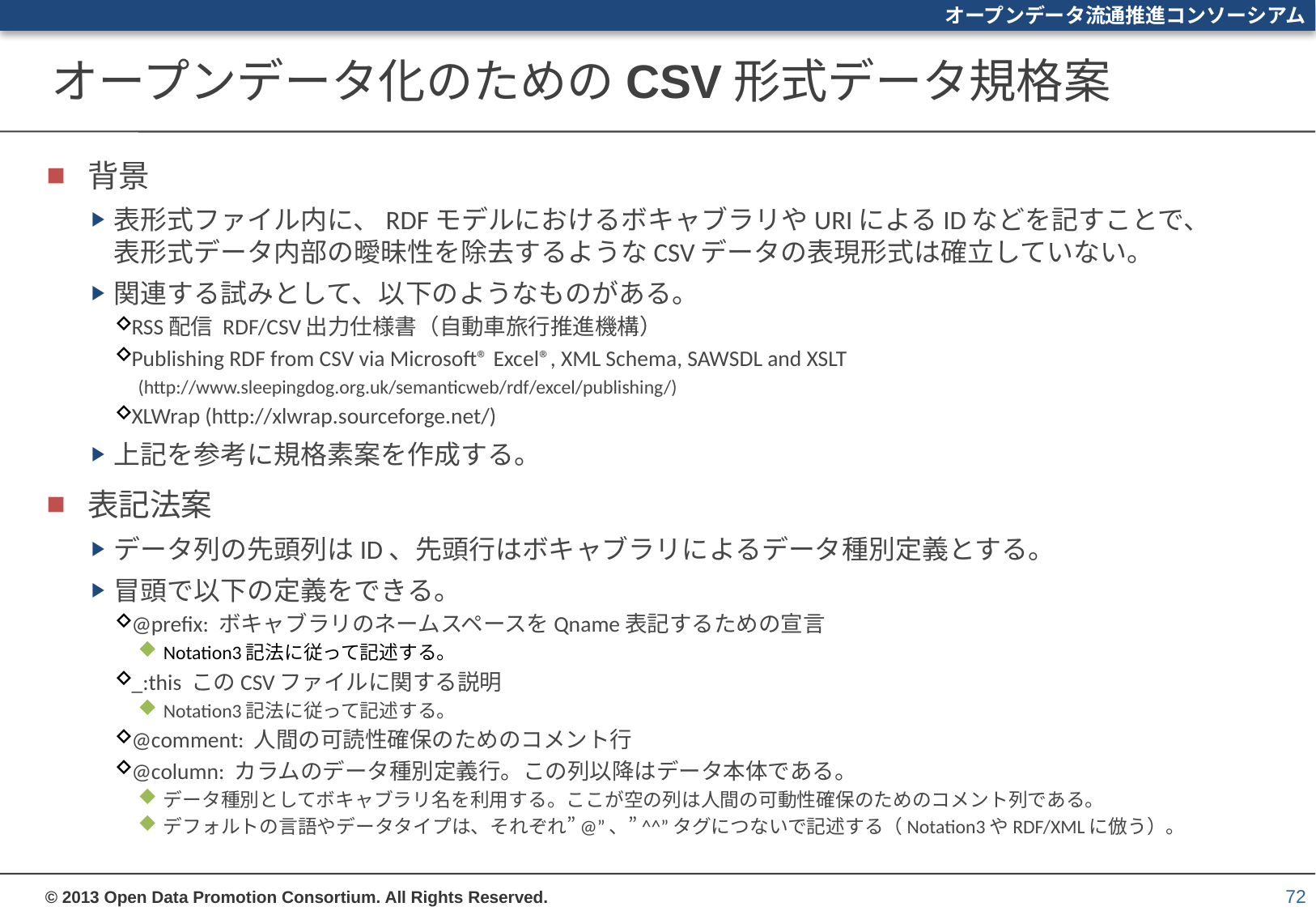

# オープンデータ化のためのCSV形式データ規格案
背景
表形式ファイル内に、RDFモデルにおけるボキャブラリやURIによるIDなどを記すことで、
表形式データ内部の曖昧性を除去するようなCSVデータの表現形式は確立していない。
関連する試みとして、以下のようなものがある。
RSS配信 RDF/CSV出力仕様書（自動車旅行推進機構）
Publishing RDF from CSV via Microsoft® Excel®, XML Schema, SAWSDL and XSLT
(http://www.sleepingdog.org.uk/semanticweb/rdf/excel/publishing/)
XLWrap (http://xlwrap.sourceforge.net/)
上記を参考に規格素案を作成する。
表記法案
データ列の先頭列はID、先頭行はボキャブラリによるデータ種別定義とする。
冒頭で以下の定義をできる。
@prefix: ボキャブラリのネームスペースをQname表記するための宣言
Notation3記法に従って記述する。
_:this このCSVファイルに関する説明
Notation3記法に従って記述する。
@comment: 人間の可読性確保のためのコメント行
@column: カラムのデータ種別定義行。この列以降はデータ本体である。
データ種別としてボキャブラリ名を利用する。ここが空の列は人間の可動性確保のためのコメント列である。
デフォルトの言語やデータタイプは、それぞれ”@”、”^^”タグにつないで記述する（Notation3やRDF/XMLに倣う）。

72